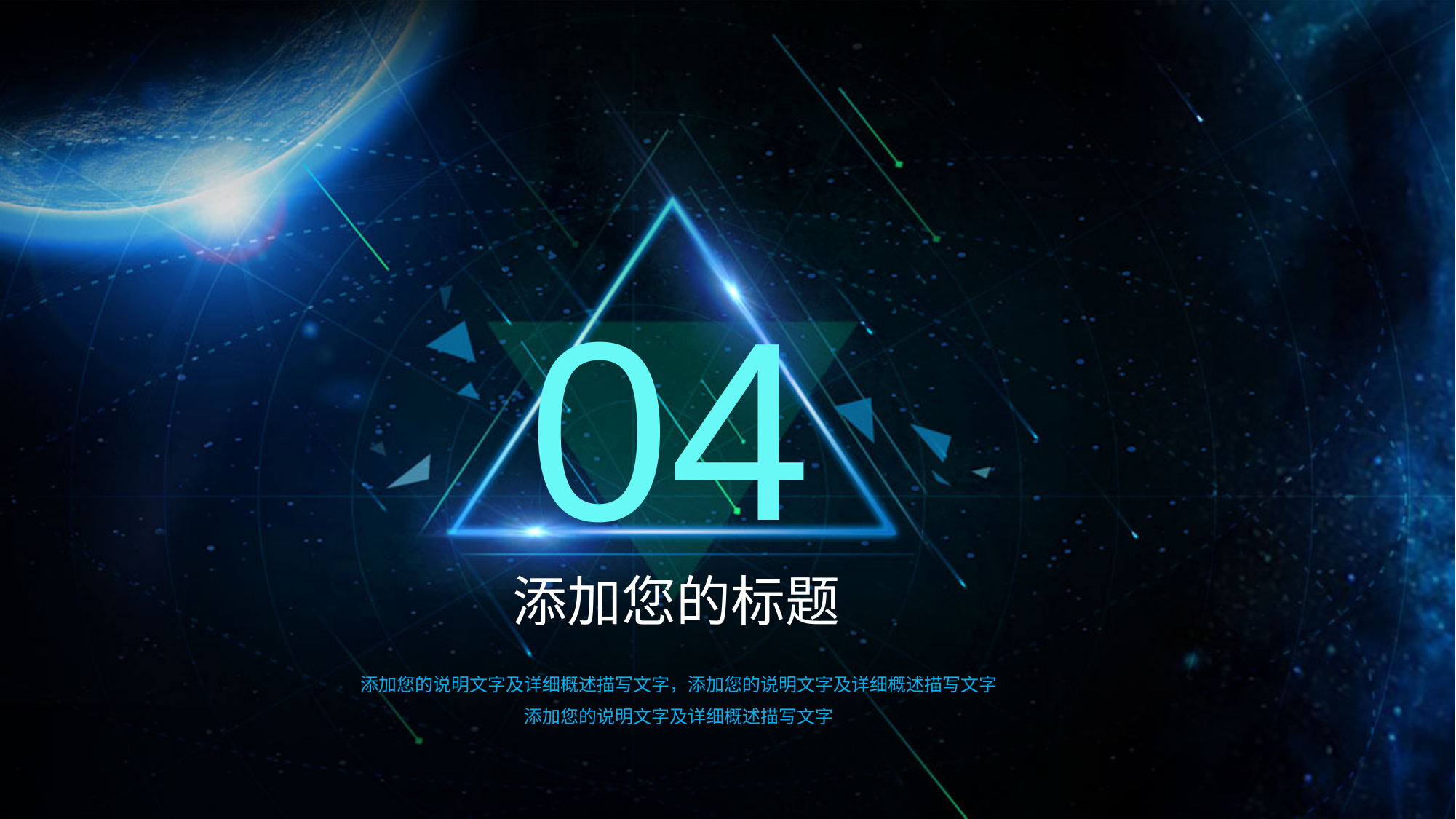

04
添加您的标题
添加您的说明文字及详细概述描写文字，添加您的说明文字及详细概述描写文字添加您的说明文字及详细概述描写文字